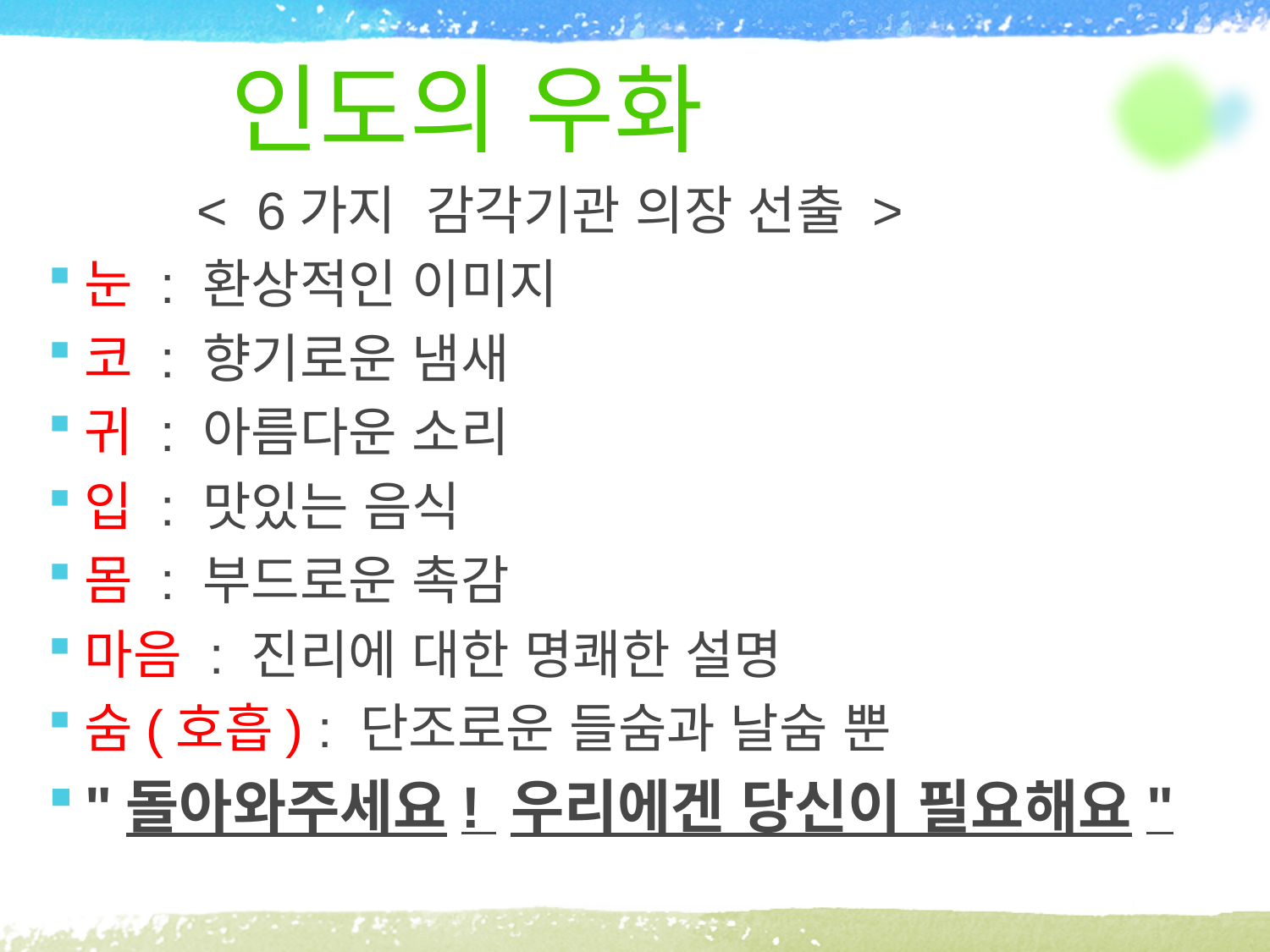

# 인도의 우화
            <  6가지  감각기관 의장 선출 >
눈 : 환상적인 이미지
코 : 향기로운 냄새
귀 : 아름다운 소리
입 : 맛있는 음식
몸 : 부드로운 촉감
마음 : 진리에 대한 명쾌한 설명
숨(호흡) : 단조로운 들숨과 날숨 뿐
"돌아와주세요! 우리에겐 당신이 필요해요"